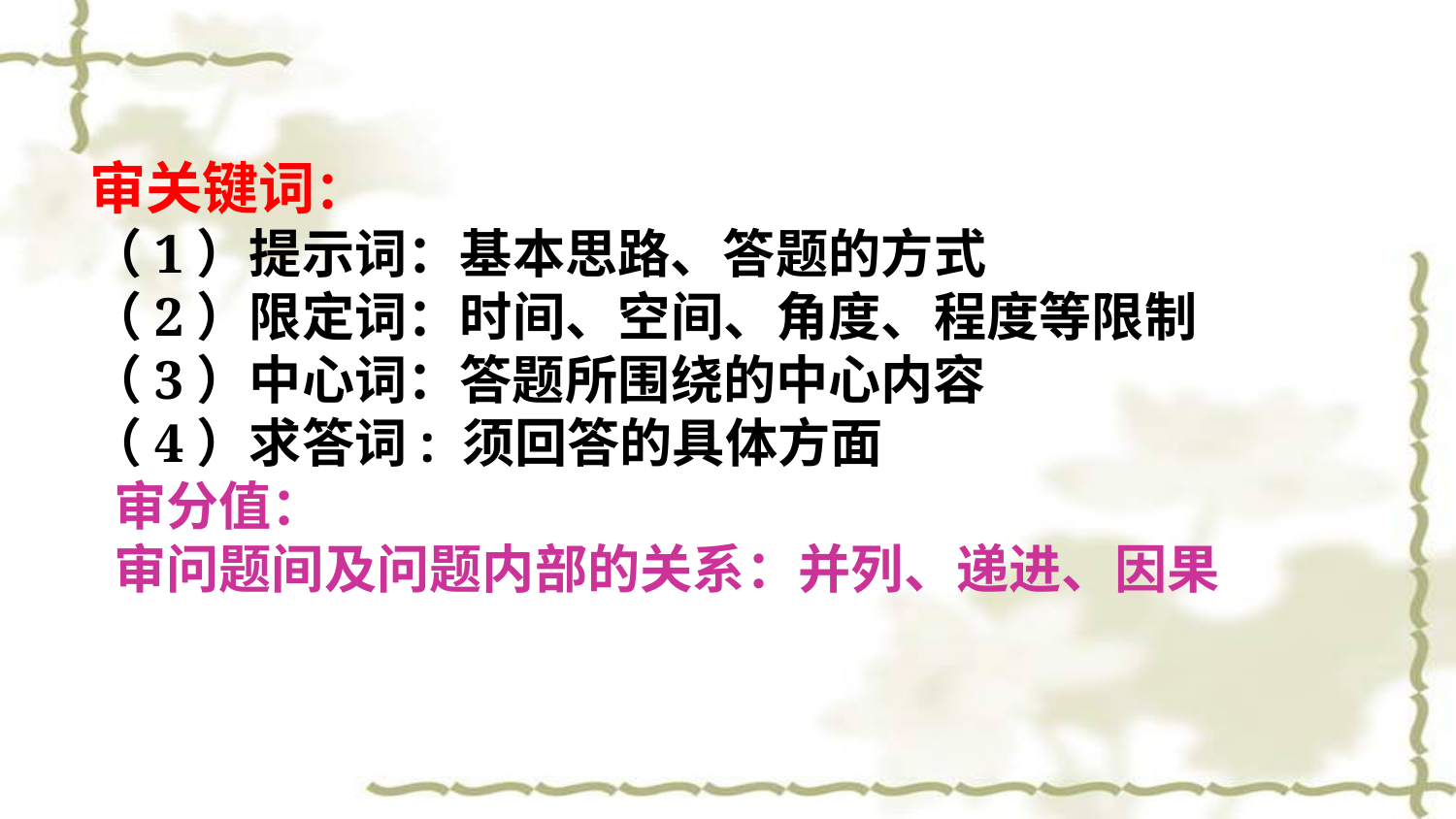

审关键词：
（1）提示词：基本思路、答题的方式
（2）限定词：时间、空间、角度、程度等限制
（3）中心词：答题所围绕的中心内容
（4）求答词: 须回答的具体方面
 审分值：
 审问题间及问题内部的关系：并列、递进、因果